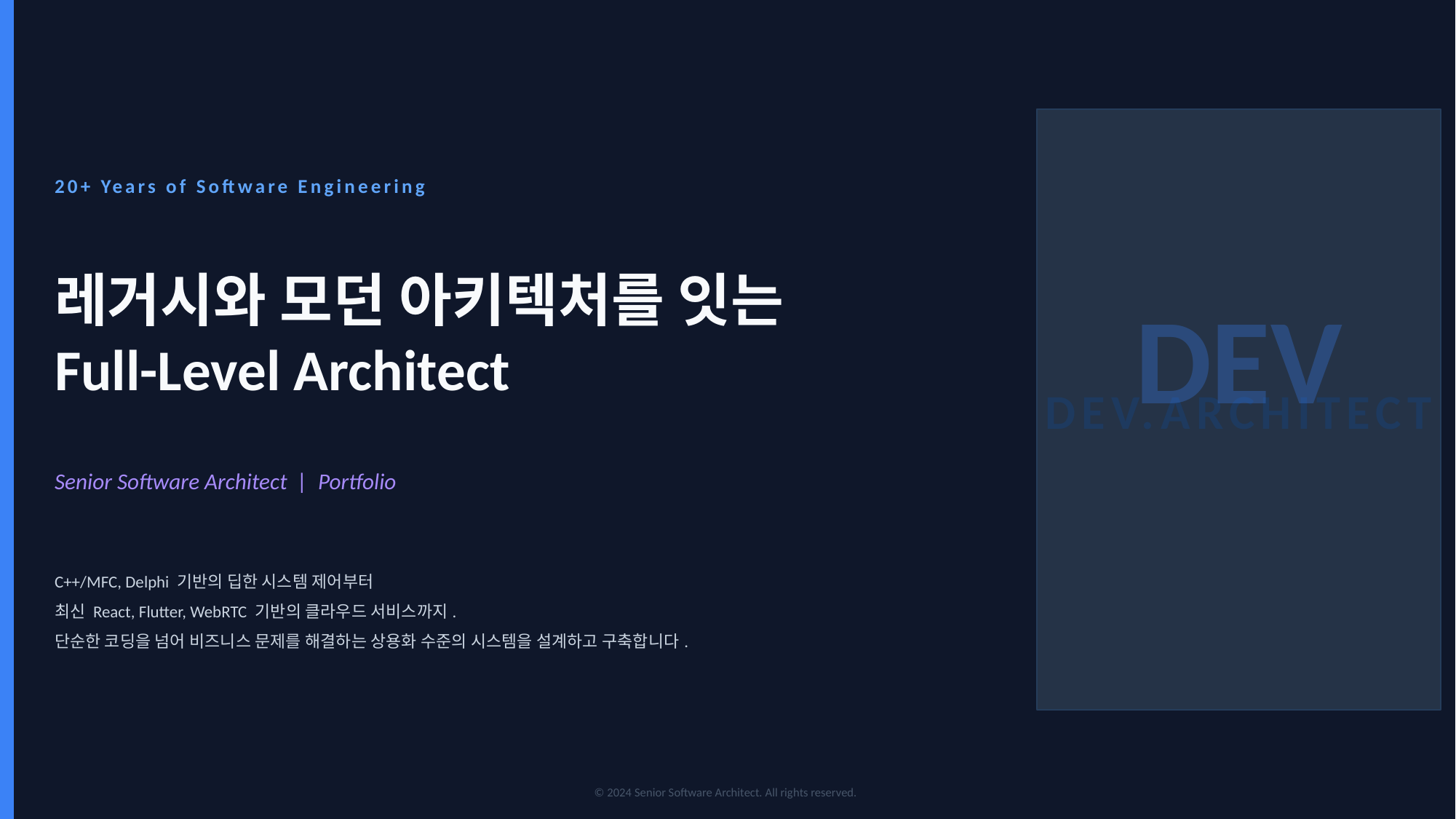

DEV.ARCHITECT
20+ Years of Software Engineering
레거시와 모던 아키텍처를 잇는
Full-Level Architect
DEV
Senior Software Architect  |  Portfolio
C++/MFC, Delphi 기반의 딥한 시스템 제어부터
최신 React, Flutter, WebRTC 기반의 클라우드 서비스까지.
단순한 코딩을 넘어 비즈니스 문제를 해결하는 상용화 수준의 시스템을 설계하고 구축합니다.
© 2024 Senior Software Architect. All rights reserved.